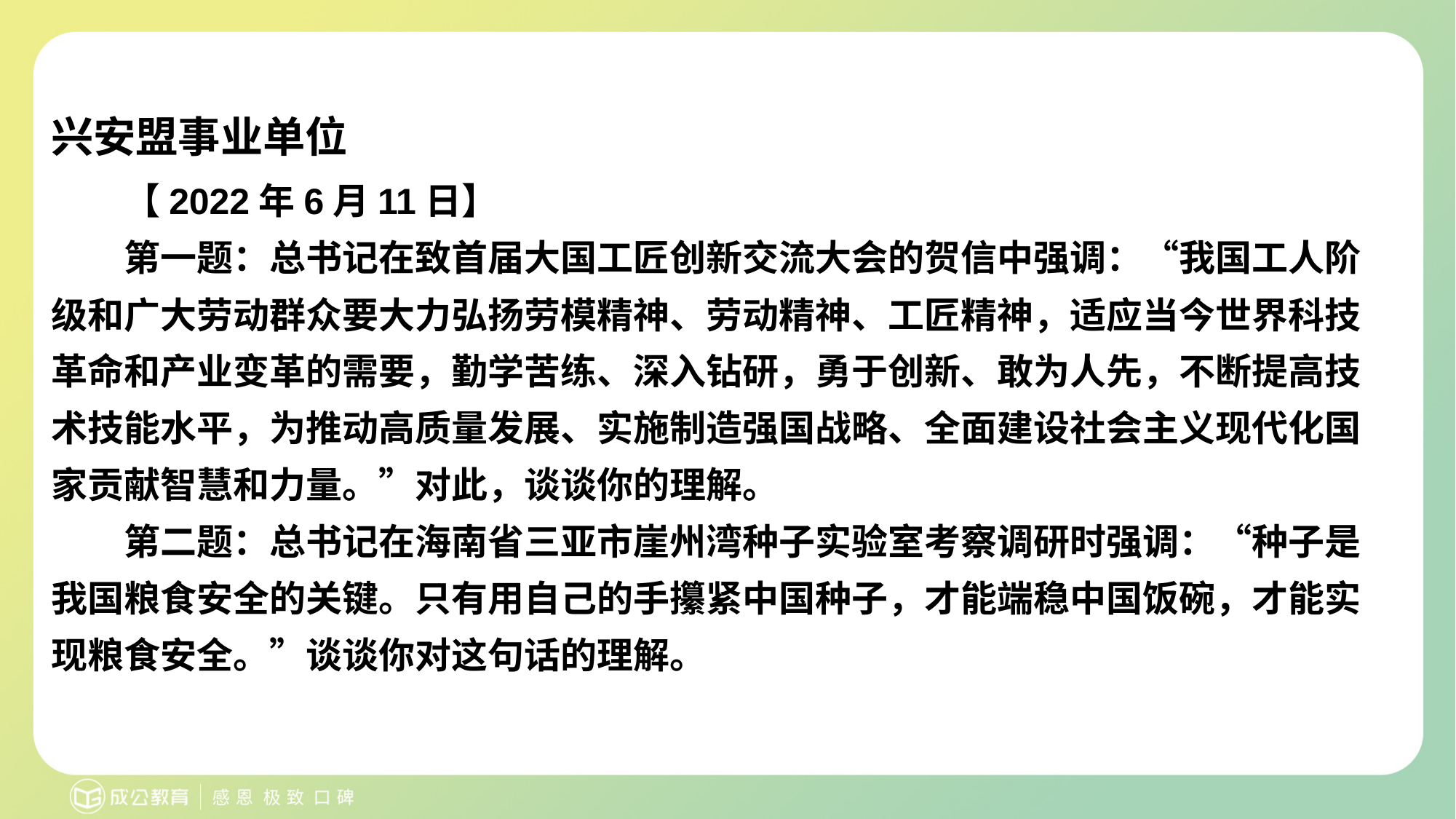

# 兴安盟事业单位
【2022年6月11日】
第一题：总书记在致首届大国工匠创新交流大会的贺信中强调：“我国工人阶级和广大劳动群众要大力弘扬劳模精神、劳动精神、工匠精神，适应当今世界科技革命和产业变革的需要，勤学苦练、深入钻研，勇于创新、敢为人先，不断提高技术技能水平，为推动高质量发展、实施制造强国战略、全面建设社会主义现代化国家贡献智慧和力量。”对此，谈谈你的理解。
第二题：总书记在海南省三亚市崖州湾种子实验室考察调研时强调：“种子是我国粮食安全的关键。只有用自己的手攥紧中国种子，才能端稳中国饭碗，才能实现粮食安全。”谈谈你对这句话的理解。